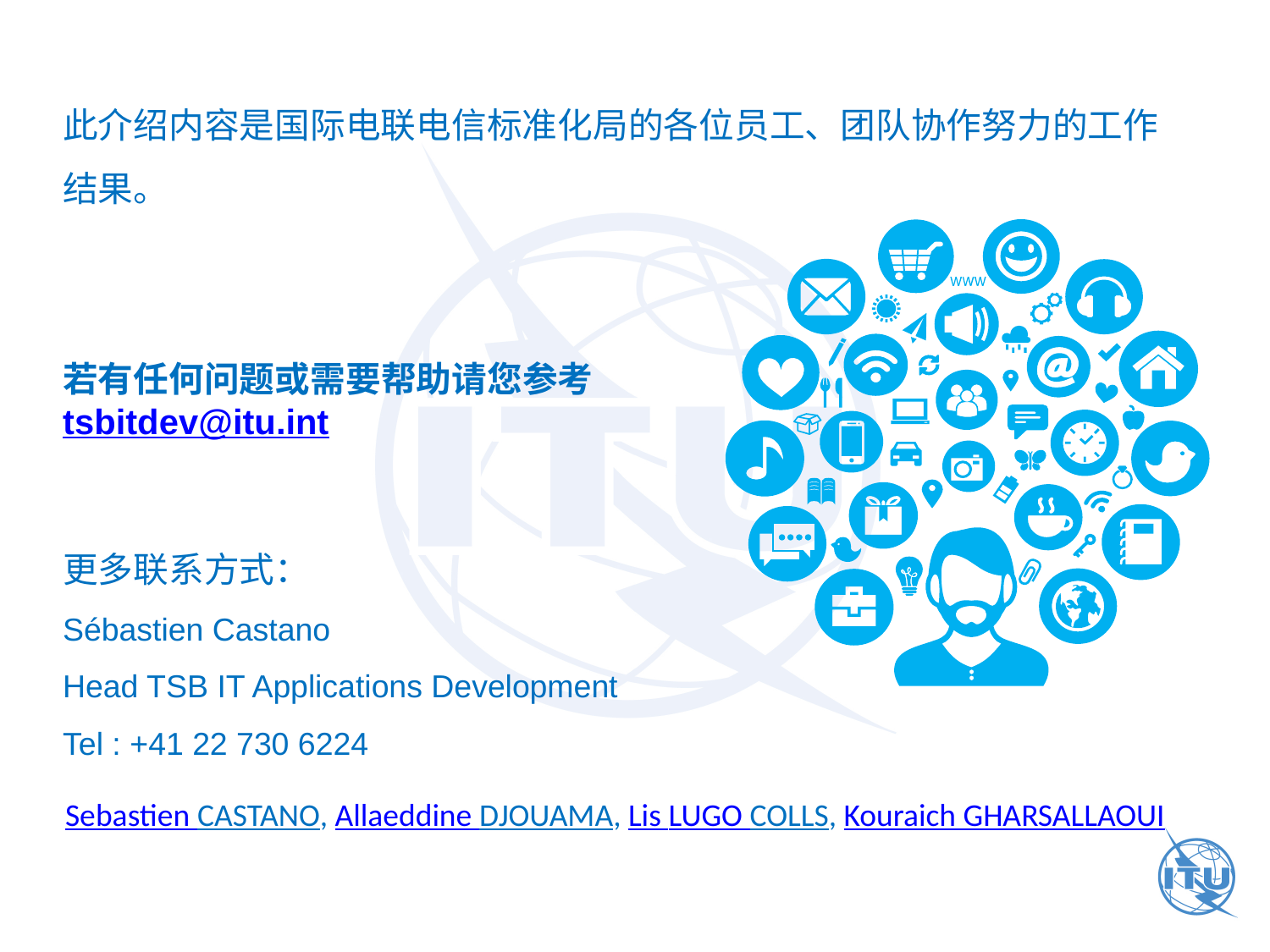

此介绍内容是国际电联电信标准化局的各位员工、团队协作努力的工作结果。

若有任何问题或需要帮助请您参考
tsbitdev@itu.int

更多联系方式：
Sébastien Castano
Head TSB IT Applications Development
Tel : +41 22 730 6224

Sebastien CASTANO, Allaeddine DJOUAMA, Lis LUGO COLLS, Kouraich GHARSALLAOUI